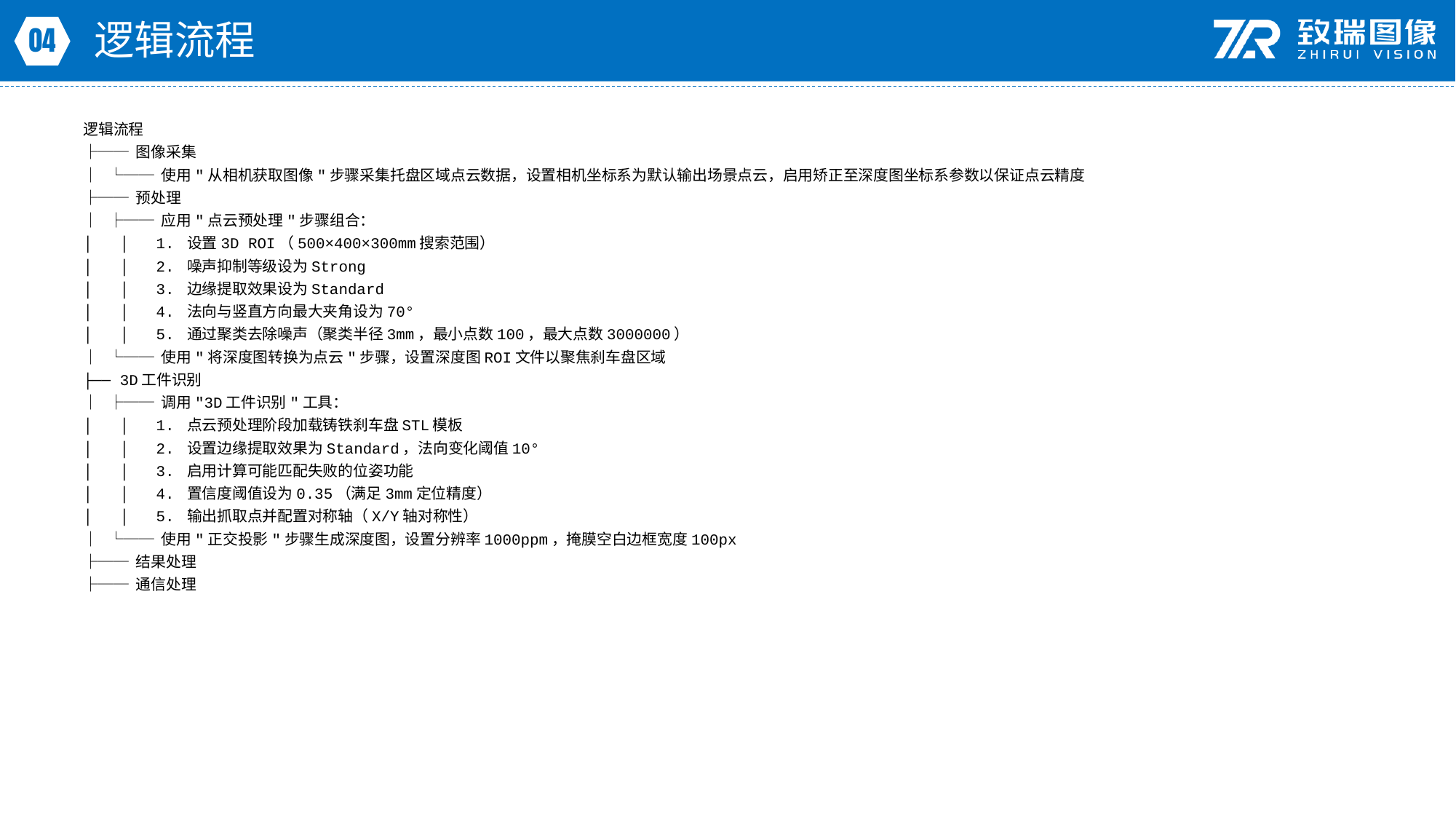

逻辑流程
04

逻辑流程
├── 图像采集
│   └── 使用"从相机获取图像"步骤采集托盘区域点云数据，设置相机坐标系为默认输出场景点云，启用矫正至深度图坐标系参数以保证点云精度
├── 预处理
│   ├── 应用"点云预处理"步骤组合：
│   │   1. 设置3D ROI（500×400×300mm搜索范围）
│   │   2. 噪声抑制等级设为Strong
│   │   3. 边缘提取效果设为Standard
│   │   4. 法向与竖直方向最大夹角设为70°
│   │   5. 通过聚类去除噪声（聚类半径3mm，最小点数100，最大点数3000000）
│   └── 使用"将深度图转换为点云"步骤，设置深度图ROI文件以聚焦刹车盘区域
├── 3D工件识别
│   ├── 调用"3D工件识别"工具：
│   │   1. 点云预处理阶段加载铸铁刹车盘STL模板
│   │   2. 设置边缘提取效果为Standard，法向变化阈值10°
│   │   3. 启用计算可能匹配失败的位姿功能
│   │   4. 置信度阈值设为0.35（满足3mm定位精度）
│   │   5. 输出抓取点并配置对称轴（X/Y轴对称性）
│   └── 使用"正交投影"步骤生成深度图，设置分辨率1000ppm，掩膜空白边框宽度100px
├── 结果处理
├── 通信处理